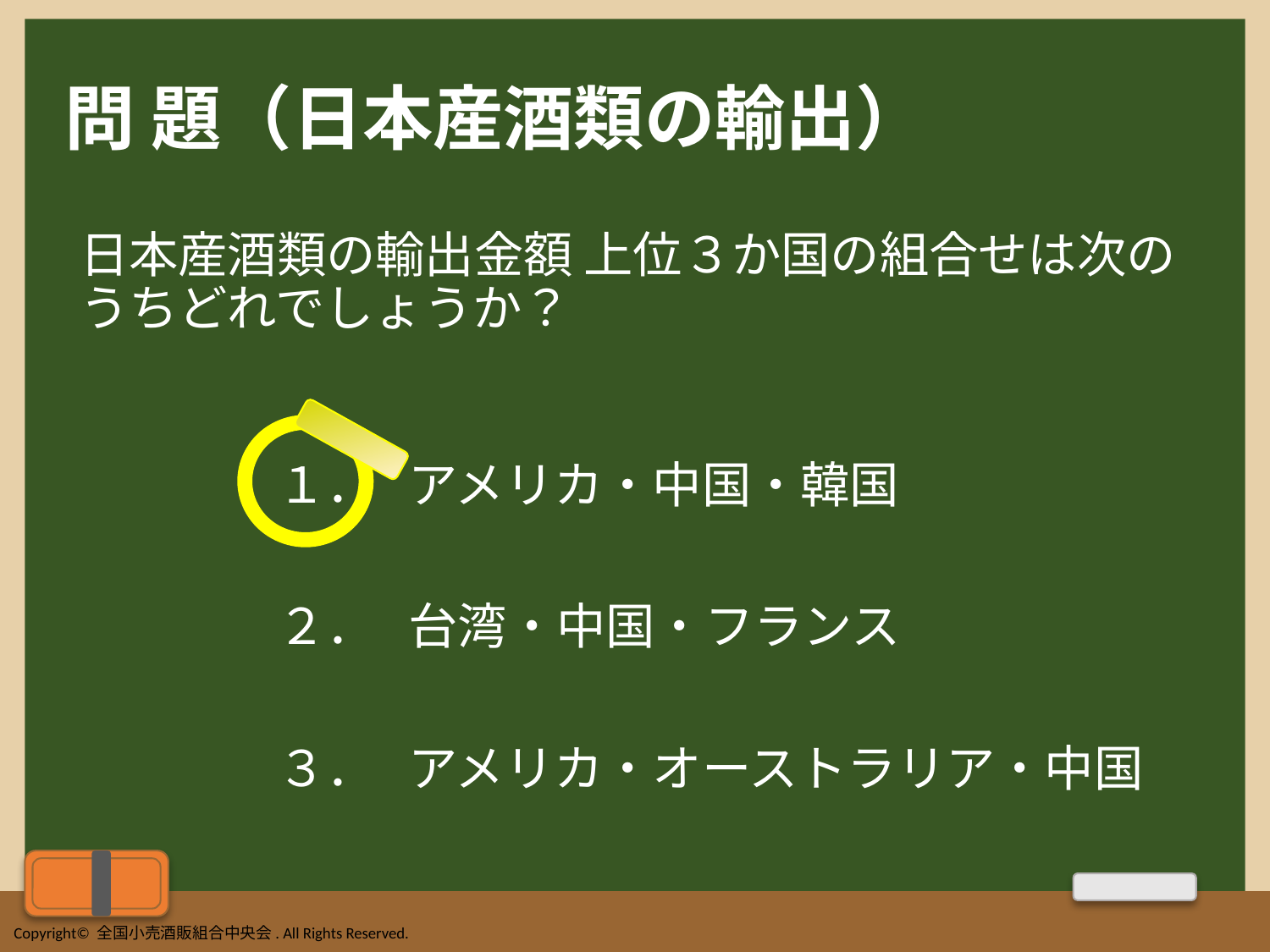

# 問 題（日本産酒類の輸出）
日本産酒類の輸出金額 上位３か国の組合せは次のうちどれでしょうか？

　　　　１．   アメリカ・中国・韓国

　　　　２．   台湾・中国・フランス

　　　　３．   アメリカ・オーストラリア・中国

Copyright© 全国小売酒販組合中央会. All Rights Reserved.